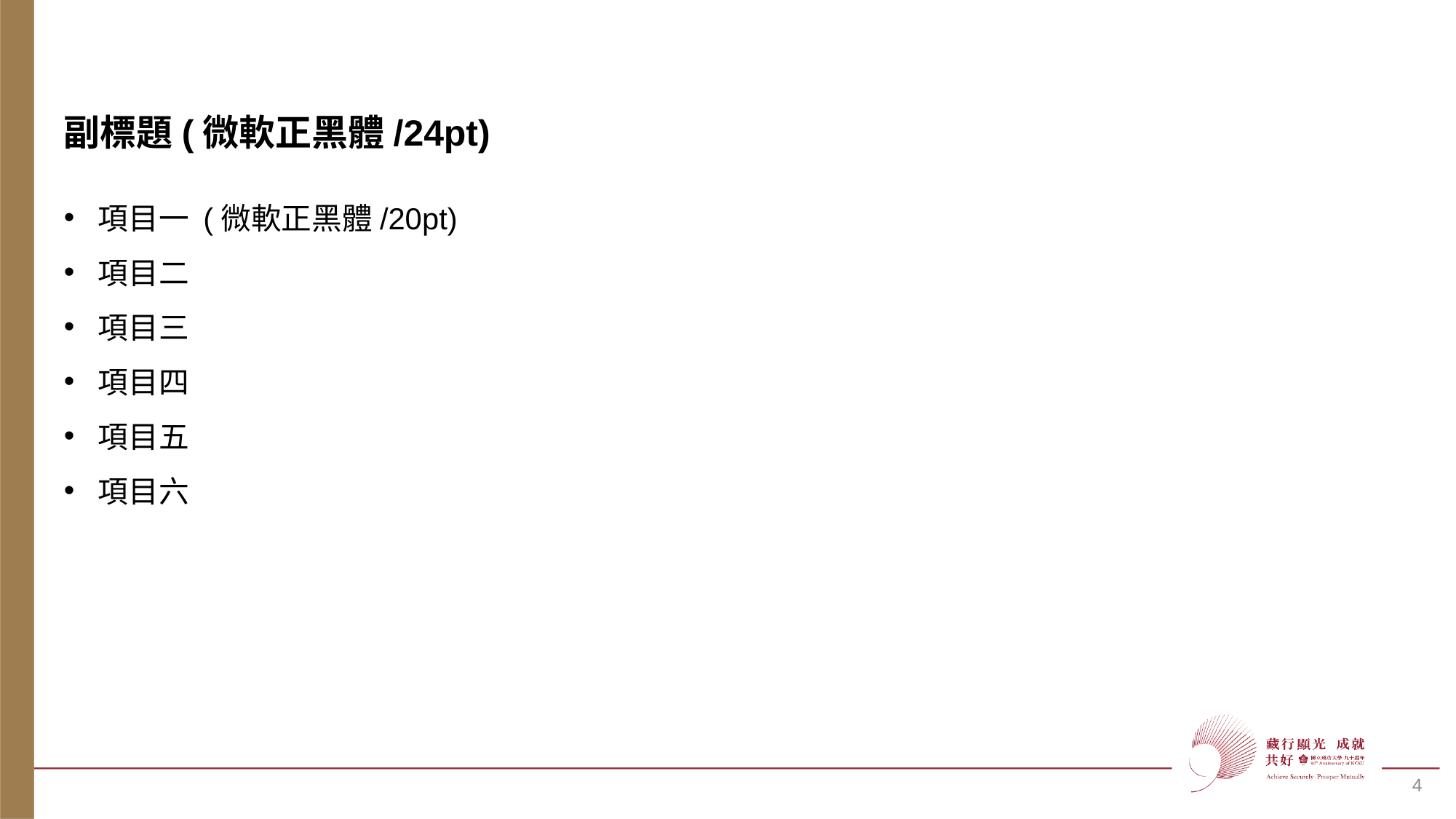

副標題(微軟正黑體/24pt)

項目一 (微軟正黑體/20pt)
項目二
項目三
項目四
項目五
項目六
4